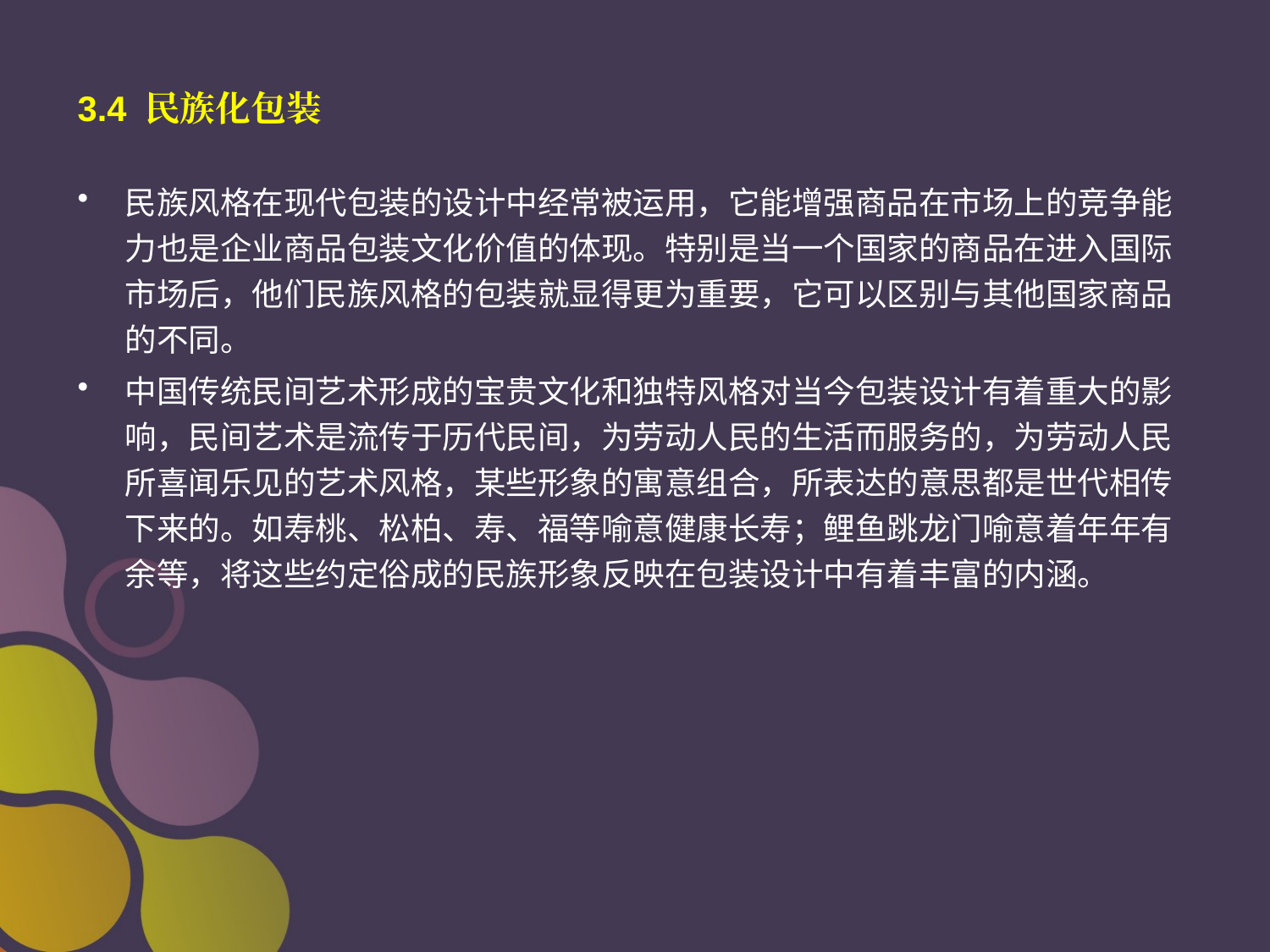

3.4 民族化包装

民族风格在现代包装的设计中经常被运用，它能增强商品在市场上的竞争能力也是企业商品包装文化价值的体现。特别是当一个国家的商品在进入国际市场后，他们民族风格的包装就显得更为重要，它可以区别与其他国家商品的不同。
中国传统民间艺术形成的宝贵文化和独特风格对当今包装设计有着重大的影响，民间艺术是流传于历代民间，为劳动人民的生活而服务的，为劳动人民所喜闻乐见的艺术风格，某些形象的寓意组合，所表达的意思都是世代相传下来的。如寿桃、松柏、寿、福等喻意健康长寿；鲤鱼跳龙门喻意着年年有余等，将这些约定俗成的民族形象反映在包装设计中有着丰富的内涵。